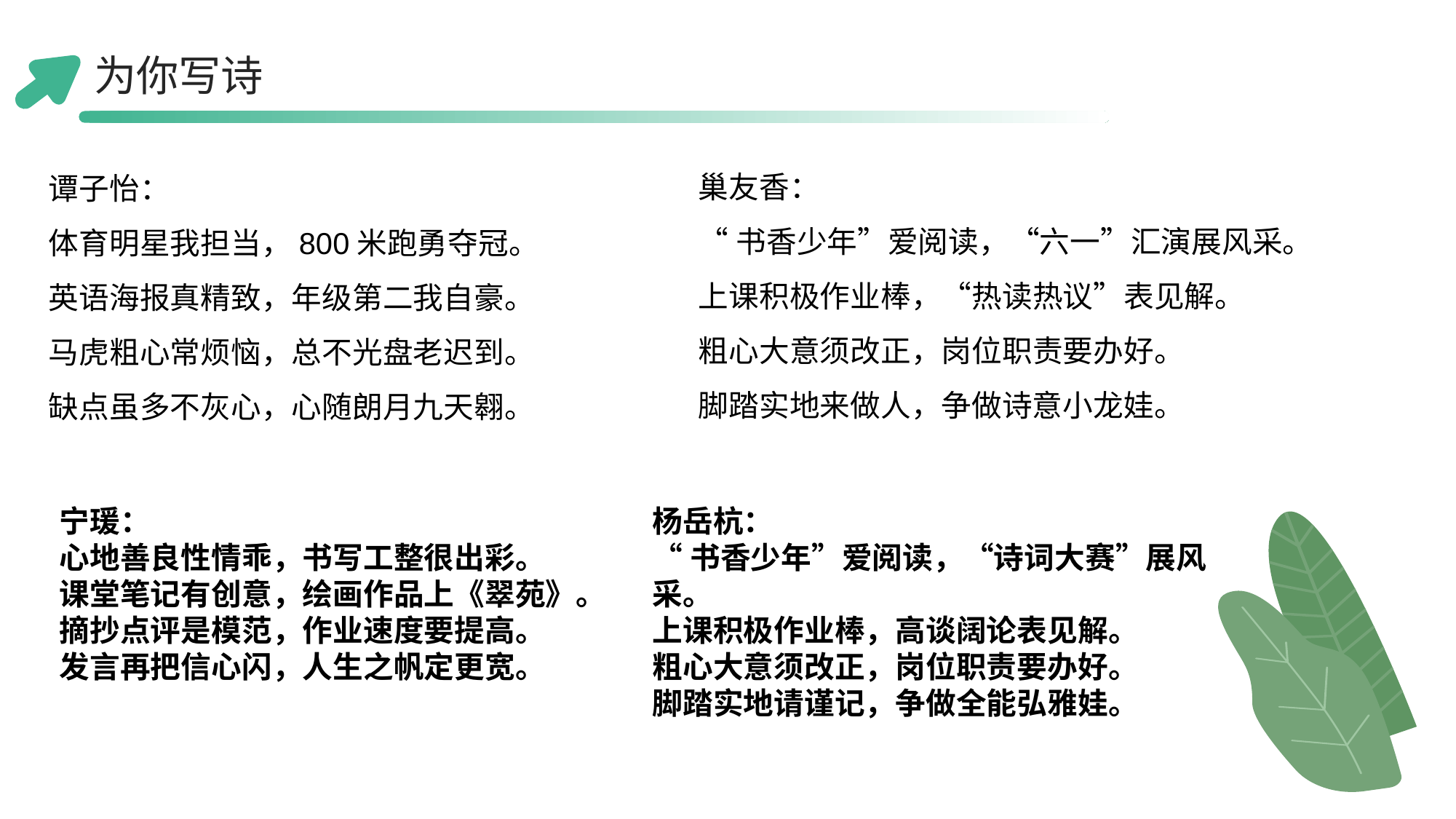

为你写诗

巢友香：
“书香少年”爱阅读，“六一”汇演展风采。
上课积极作业棒，“热读热议”表见解。
粗心大意须改正，岗位职责要办好。
脚踏实地来做人，争做诗意小龙娃。
谭子怡：
体育明星我担当，800米跑勇夺冠。
英语海报真精致，年级第二我自豪。
马虎粗心常烦恼，总不光盘老迟到。
缺点虽多不灰心，心随朗月九天翱。
宁瑗：心地善良性情乖，书写工整很出彩。课堂笔记有创意，绘画作品上《翠苑》。摘抄点评是模范，作业速度要提高。发言再把信心闪，人生之帆定更宽。
杨岳杭：“书香少年”爱阅读，“诗词大赛”展风采。上课积极作业棒，高谈阔论表见解。粗心大意须改正，岗位职责要办好。脚踏实地请谨记，争做全能弘雅娃。